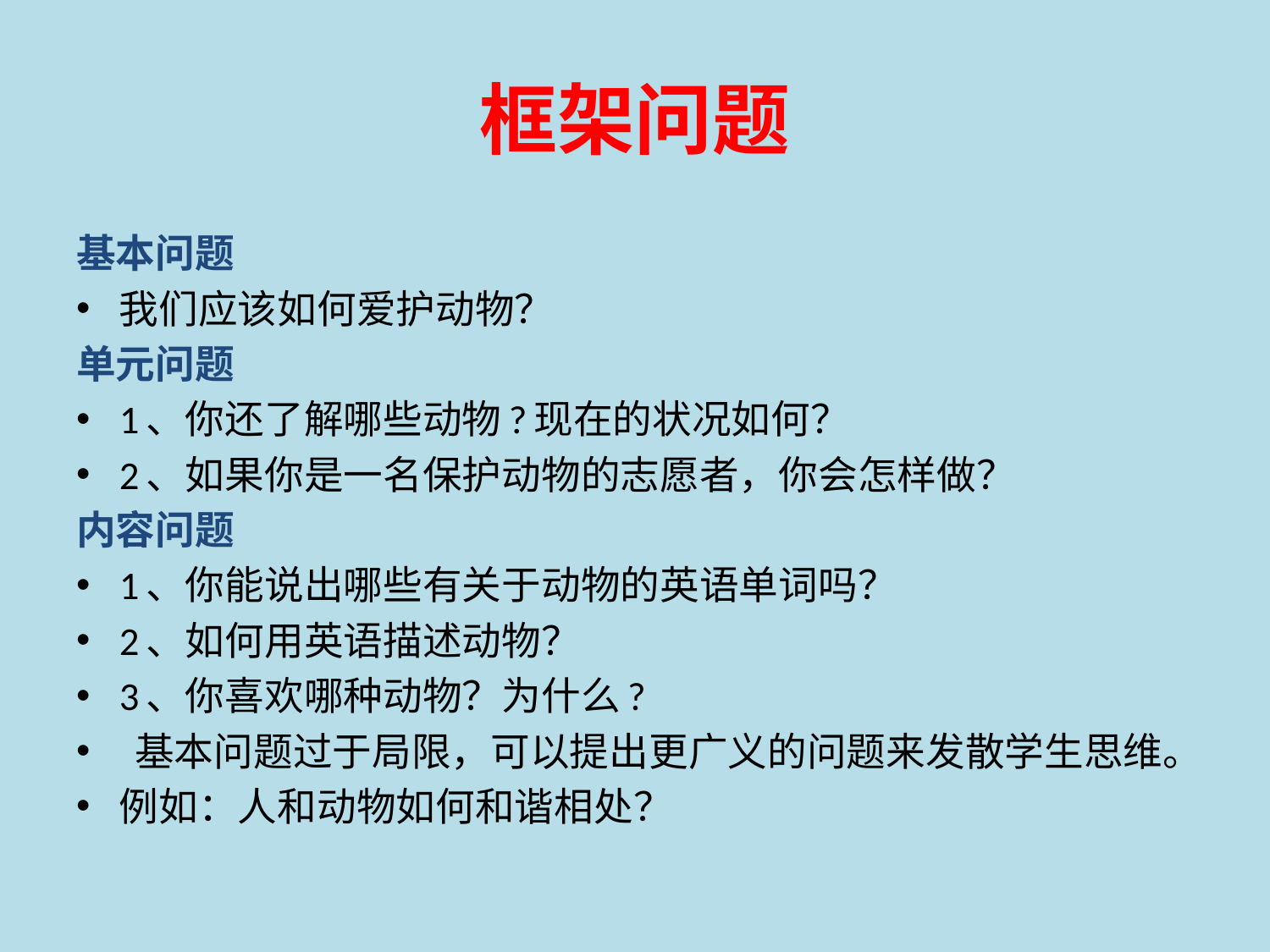

# 框架问题
基本问题
我们应该如何爱护动物？
单元问题
1、你还了解哪些动物?现在的状况如何？
2、如果你是一名保护动物的志愿者，你会怎样做？
内容问题
1、你能说出哪些有关于动物的英语单词吗？
2、如何用英语描述动物？
3、你喜欢哪种动物？为什么?
 基本问题过于局限，可以提出更广义的问题来发散学生思维。
例如：人和动物如何和谐相处？